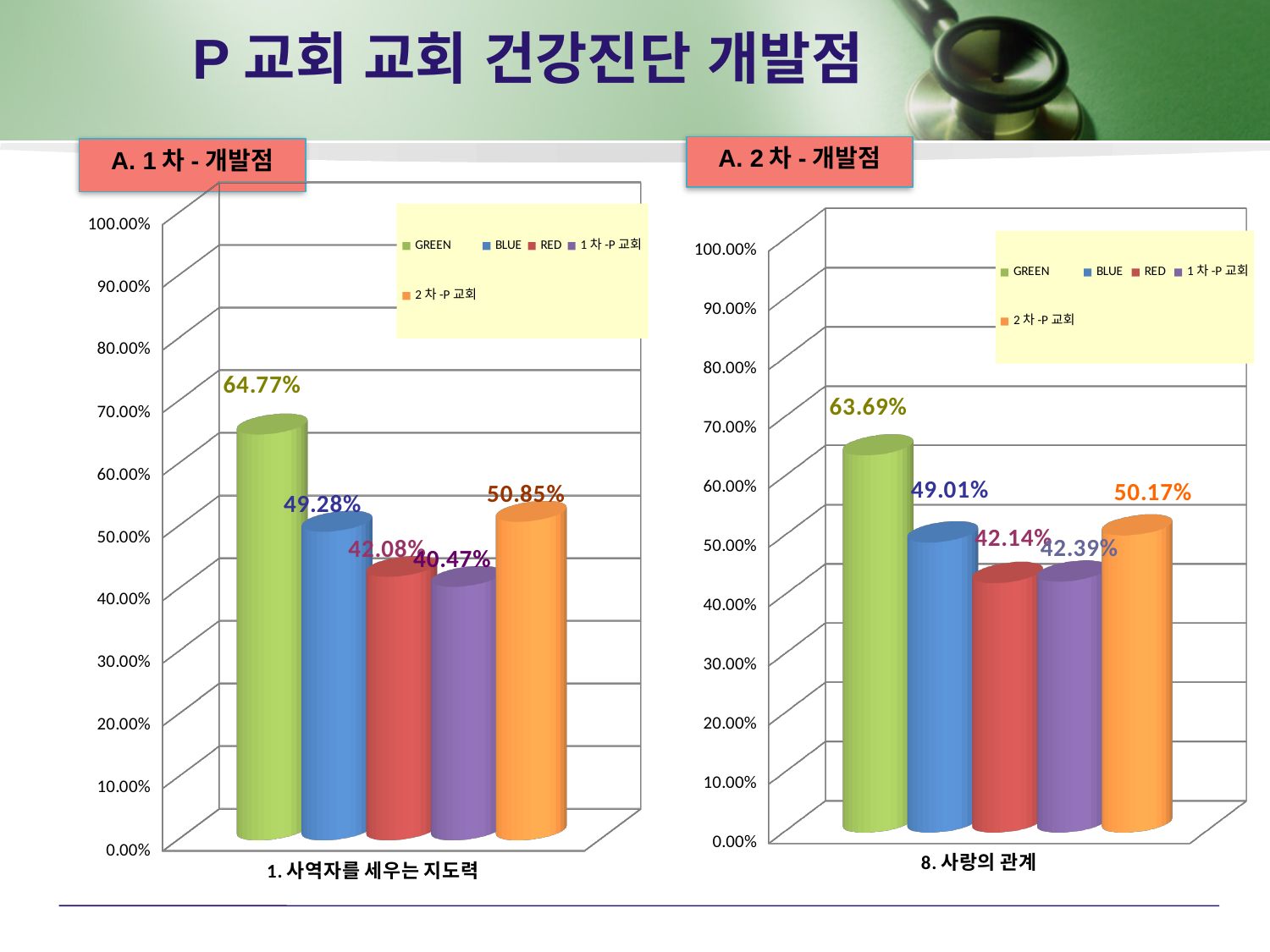

# P교회 교회 건강진단 개발점
A. 2차-개발점
A. 1차-개발점

[unsupported chart]

[unsupported chart]